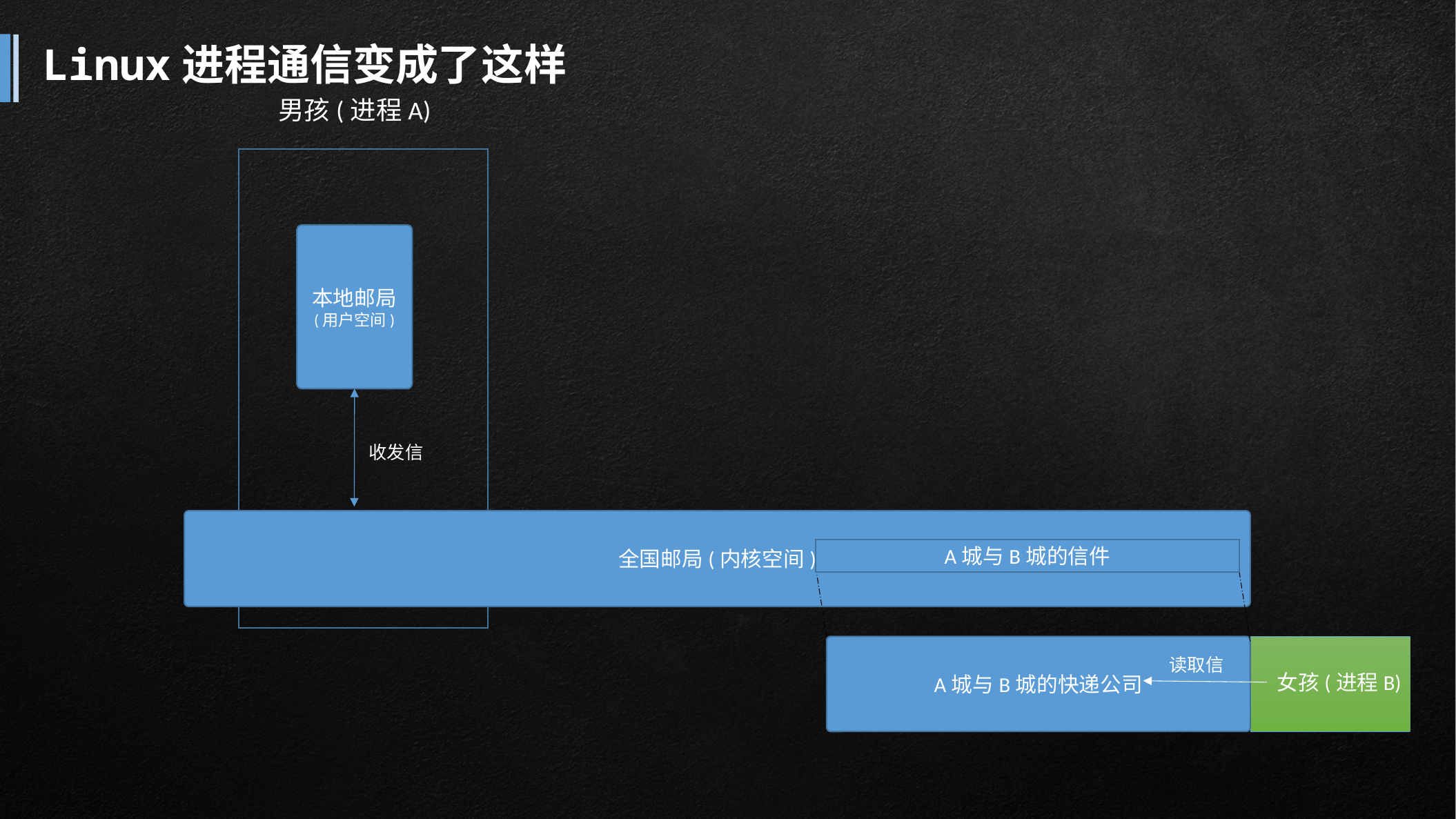

Linux进程通信变成了这样
男孩(进程A)

本地邮局
(用户空间)
收发信
全国邮局(内核空间)
A城与B城的信件
A城与B城的快递公司

女孩(进程B)
读取信